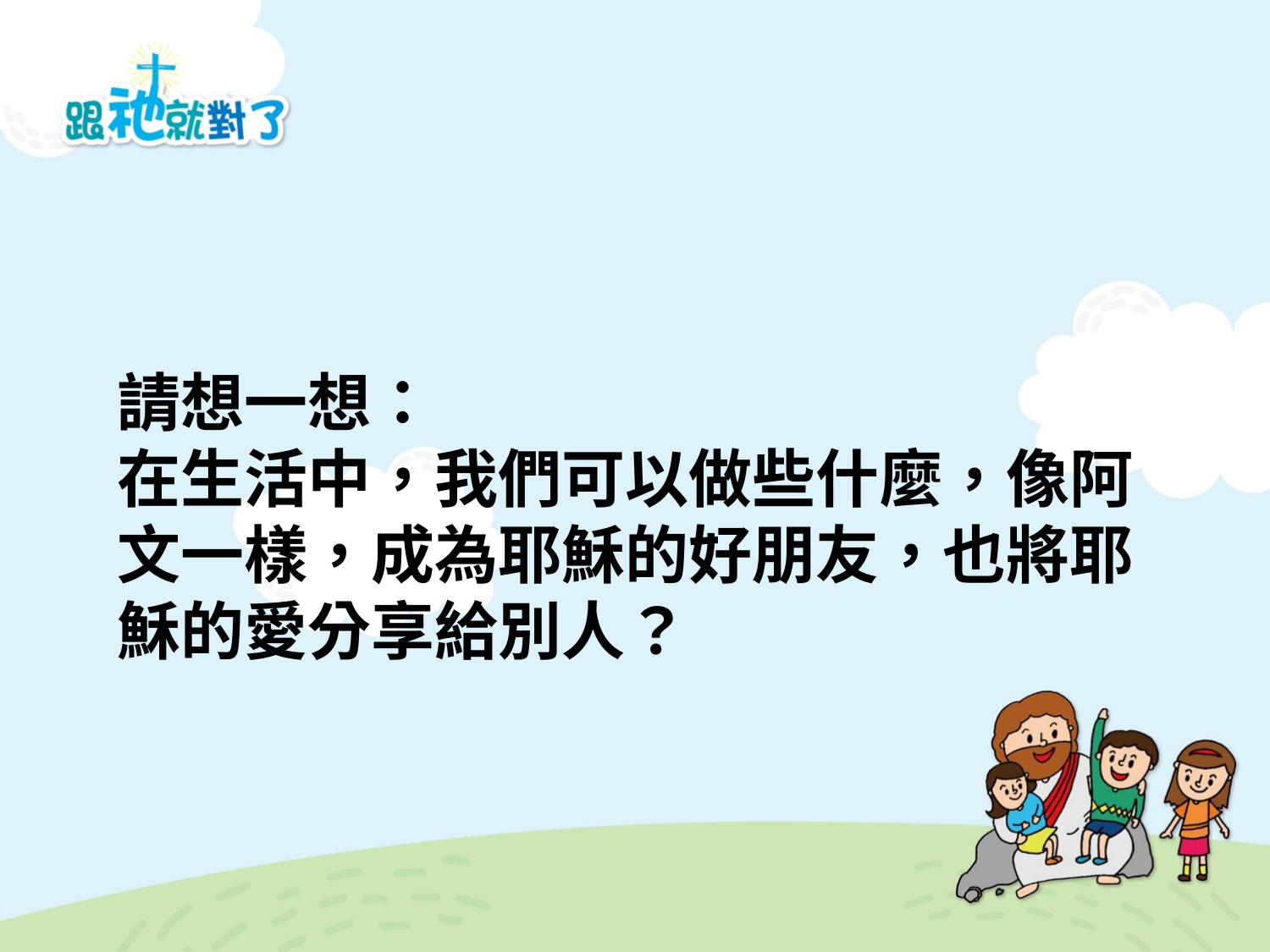

請想一想：
在生活中，我們可以做些什麼，像阿文一樣，成為耶穌的好朋友，也將耶穌的愛分享給別人？